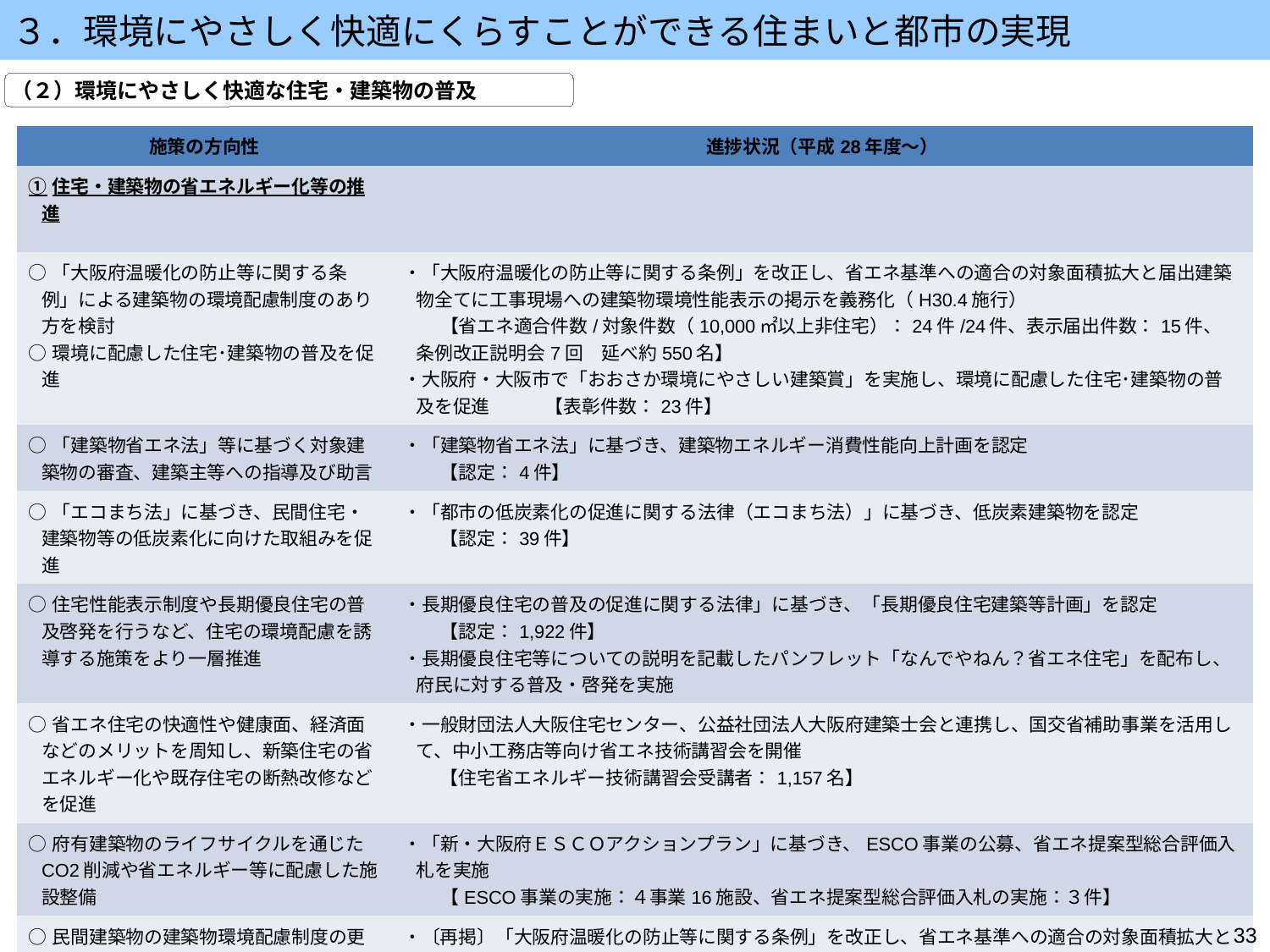

３．環境にやさしく快適にくらすことができる住まいと都市の実現
（２）環境にやさしく快適な住宅・建築物の普及
| 施策の方向性 | 進捗状況（平成28年度～） |
| --- | --- |
| ①住宅・建築物の省エネルギー化等の推進 |  |
| ○「大阪府温暖化の防止等に関する条例」による建築物の環境配慮制度のあり方を検討 ○環境に配慮した住宅･建築物の普及を促進 | ・「大阪府温暖化の防止等に関する条例」を改正し、省エネ基準への適合の対象面積拡大と届出建築物全てに工事現場への建築物環境性能表示の掲示を義務化（H30.4施行） 　　【省エネ適合件数/対象件数（10,000㎡以上非住宅）：24件/24件、表示届出件数：15件、 条例改正説明会7回　延べ約550名】 ・大阪府・大阪市で「おおさか環境にやさしい建築賞」を実施し、環境に配慮した住宅･建築物の普及を促進　　　【表彰件数：23件】 |
| ○「建築物省エネ法」等に基づく対象建築物の審査、建築主等への指導及び助言 | ・「建築物省エネ法」に基づき、建築物エネルギー消費性能向上計画を認定 　　【認定：4件】 |
| ○「エコまち法」に基づき、民間住宅・建築物等の低炭素化に向けた取組みを促進 | ・「都市の低炭素化の促進に関する法律（エコまち法）」に基づき、低炭素建築物を認定 　　【認定：39件】 |
| ○住宅性能表示制度や長期優良住宅の普及啓発を行うなど、住宅の環境配慮を誘導する施策をより一層推進 | ・長期優良住宅の普及の促進に関する法律」に基づき、「長期優良住宅建築等計画」を認定 　　【認定：1,922件】 ・長期優良住宅等についての説明を記載したパンフレット「なんでやねん？省エネ住宅」を配布し、府民に対する普及・啓発を実施 |
| ○省エネ住宅の快適性や健康面、経済面などのメリットを周知し、新築住宅の省エネルギー化や既存住宅の断熱改修などを促進 | ・一般財団法人大阪住宅センター、公益社団法人大阪府建築士会と連携し、国交省補助事業を活用して、中小工務店等向け省エネ技術講習会を開催 　　【住宅省エネルギー技術講習会受講者：1,157名】 |
| ○府有建築物のライフサイクルを通じたCO2削減や省エネルギー等に配慮した施設整備 | ・「新・大阪府ＥＳＣＯアクションプラン」に基づき、ESCO事業の公募、省エネ提案型総合評価入札を実施 　　【ESCO事業の実施：４事業16施設、省エネ提案型総合評価入札の実施：３件】 |
| ○民間建築物の建築物環境配慮制度の更なる充実 ○「新・大阪府ESCOアクションプラン」の推進や「大阪府ビル省エネ度判定制度」による省エネルギー改修やESCO事業の普及を促進 | ・〔再掲〕「大阪府温暖化の防止等に関する条例」を改正し、省エネ基準への適合の対象面積拡大と届出建築物全てに工事現場への建築物環境性能表示の掲示を義務化（H30.4施行） 　　　【省エネ適合件数/対象件数（10,000㎡以上非住宅）：24件/24件、表示届出件数：15件、条例改正説明会7回　延べ約550名】 ・ESCO事業や大阪府ビル省エネ度判定制度の説明会を開催 　　【説明会の開催：２回】 |
33